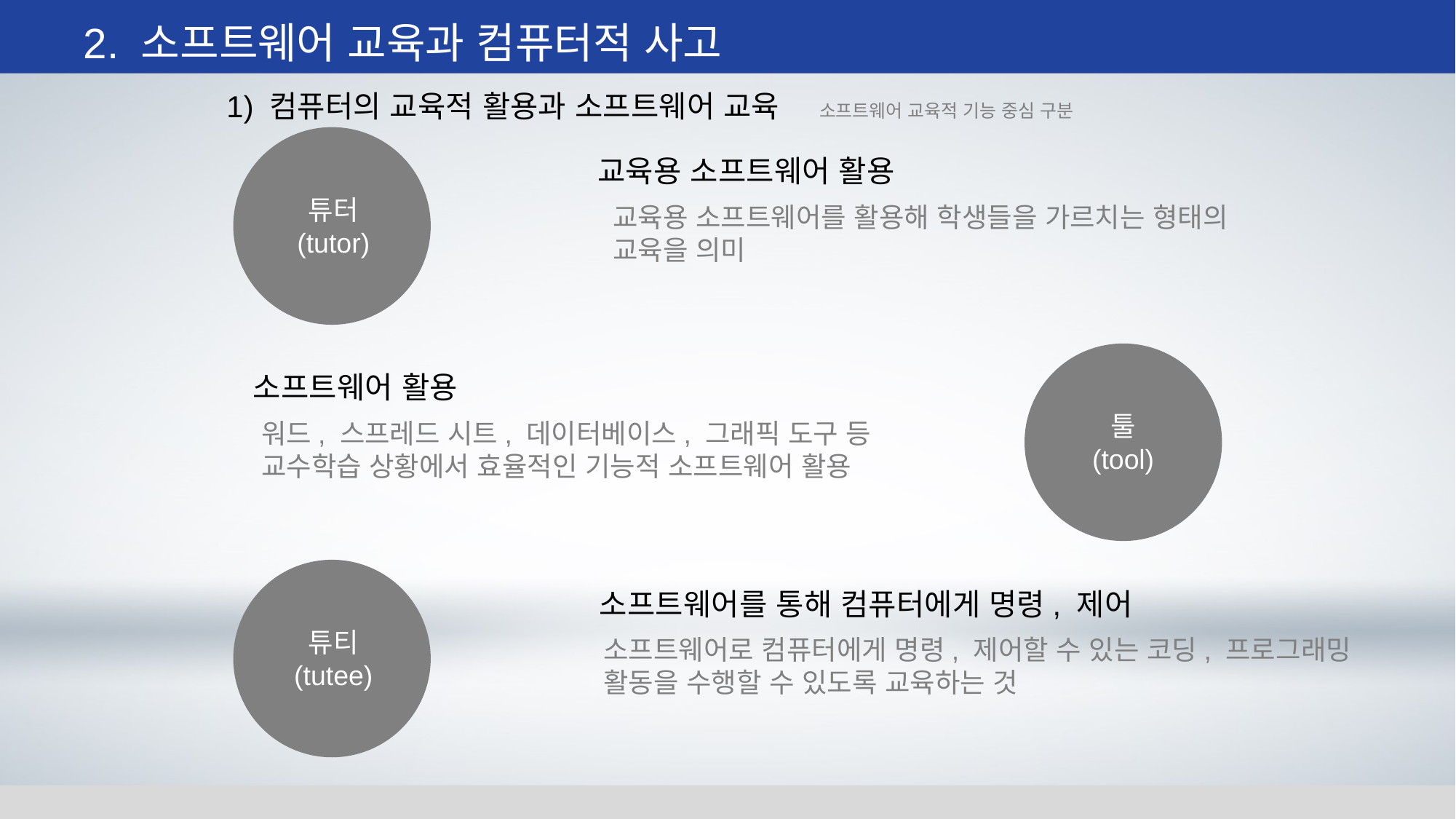

2. 소프트웨어 교육과 컴퓨터적 사고
1) 컴퓨터의 교육적 활용과 소프트웨어 교육
소프트웨어 교육적 기능 중심 구분

교육용 소프트웨어 활용
교육용 소프트웨어를 활용해 학생들을 가르치는 형태의
교육을 의미
튜터
(tutor)

소프트웨어 활용
워드, 스프레드 시트, 데이터베이스, 그래픽 도구 등
교수학습 상황에서 효율적인 기능적 소프트웨어 활용
툴
(tool)

소프트웨어를 통해 컴퓨터에게 명령, 제어
소프트웨어로 컴퓨터에게 명령, 제어할 수 있는 코딩, 프로그래밍
활동을 수행할 수 있도록 교육하는 것
튜티
(tutee)